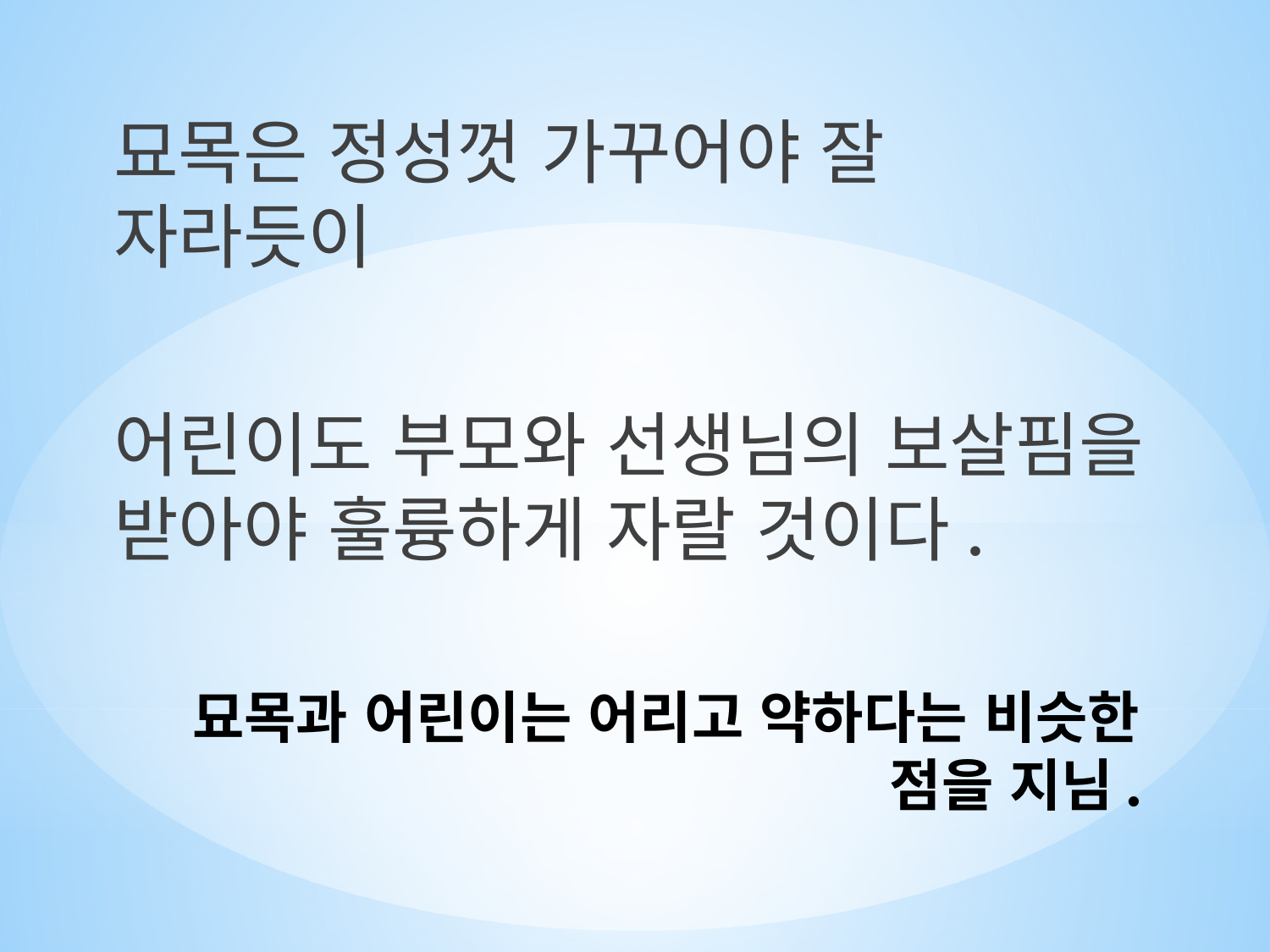

묘목은 정성껏 가꾸어야 잘 자라듯이

어린이도 부모와 선생님의 보살핌을 받아야 훌륭하게 자랄 것이다.
# 묘목과 어린이는 어리고 약하다는 비슷한 점을 지님.